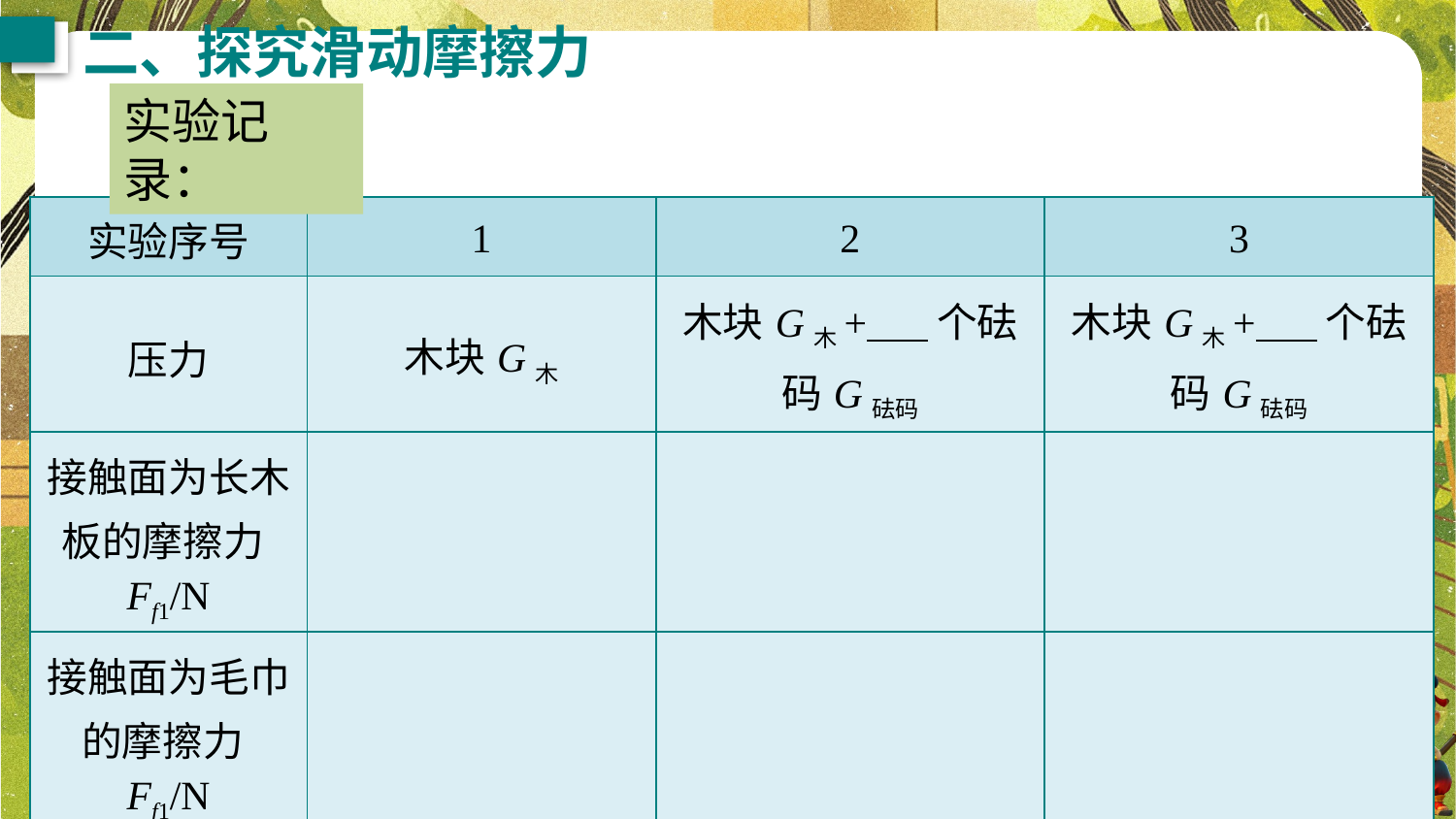

二、探究滑动摩擦力

实验记录：
| 实验序号 | 1 | 2 | 3 |
| --- | --- | --- | --- |
| 压力 | 木块G木 | 木块G木+ 个砝码G砝码 | 木块G木+ 个砝码G砝码 |
| 接触面为长木板的摩擦力Ff1/N |  |  |  |
| 接触面为毛巾的摩擦力Ff1/N |  |  |  |